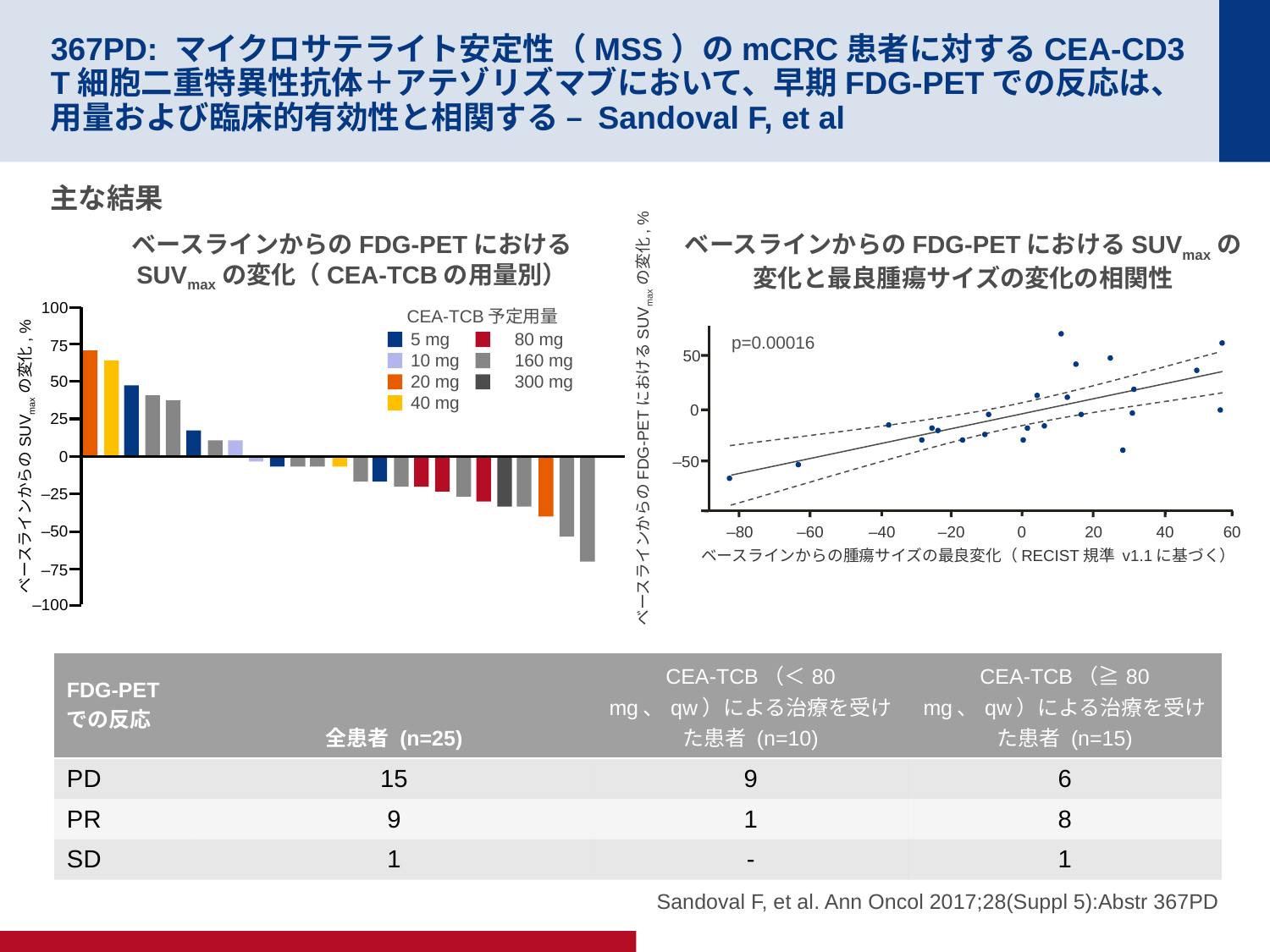

# 367PD: マイクロサテライト安定性（MSS）のmCRC患者に対するCEA-CD3 T細胞二重特異性抗体＋アテゾリズマブにおいて、早期FDG-PETでの反応は、用量および臨床的有効性と相関する – Sandoval F, et al
主な結果
ベースラインからのFDG-PETにおける
SUVmaxの変化（CEA-TCBの用量別）
ベースラインからのFDG-PETにおけるSUVmaxの変化と最良腫瘍サイズの変化の相関性
100
75
50
25
0
ベースラインからのSUVmaxの変化, %
–25
–50
–75
–100
CEA-TCB予定用量

50

0
ベースラインからのFDG-PETにおけるSUVmaxの変化, %

–50

–80
–60
–40
–20
0
20
40
60
ベースラインからの腫瘍サイズの最良変化（RECIST規準 v1.1に基づく）
5 mg
10 mg
20 mg
40 mg
80 mg
160 mg
300 mg
p=0.00016

| FDG-PETでの反応 | 全患者 (n=25) | CEA-TCB（＜80 mg、qw）による治療を受けた患者 (n=10) | CEA-TCB（≧80 mg、qw）による治療を受けた患者 (n=15) |
| --- | --- | --- | --- |
| PD | 15 | 9 | 6 |
| PR | 9 | 1 | 8 |
| SD | 1 | - | 1 |
Sandoval F, et al. Ann Oncol 2017;28(Suppl 5):Abstr 367PD